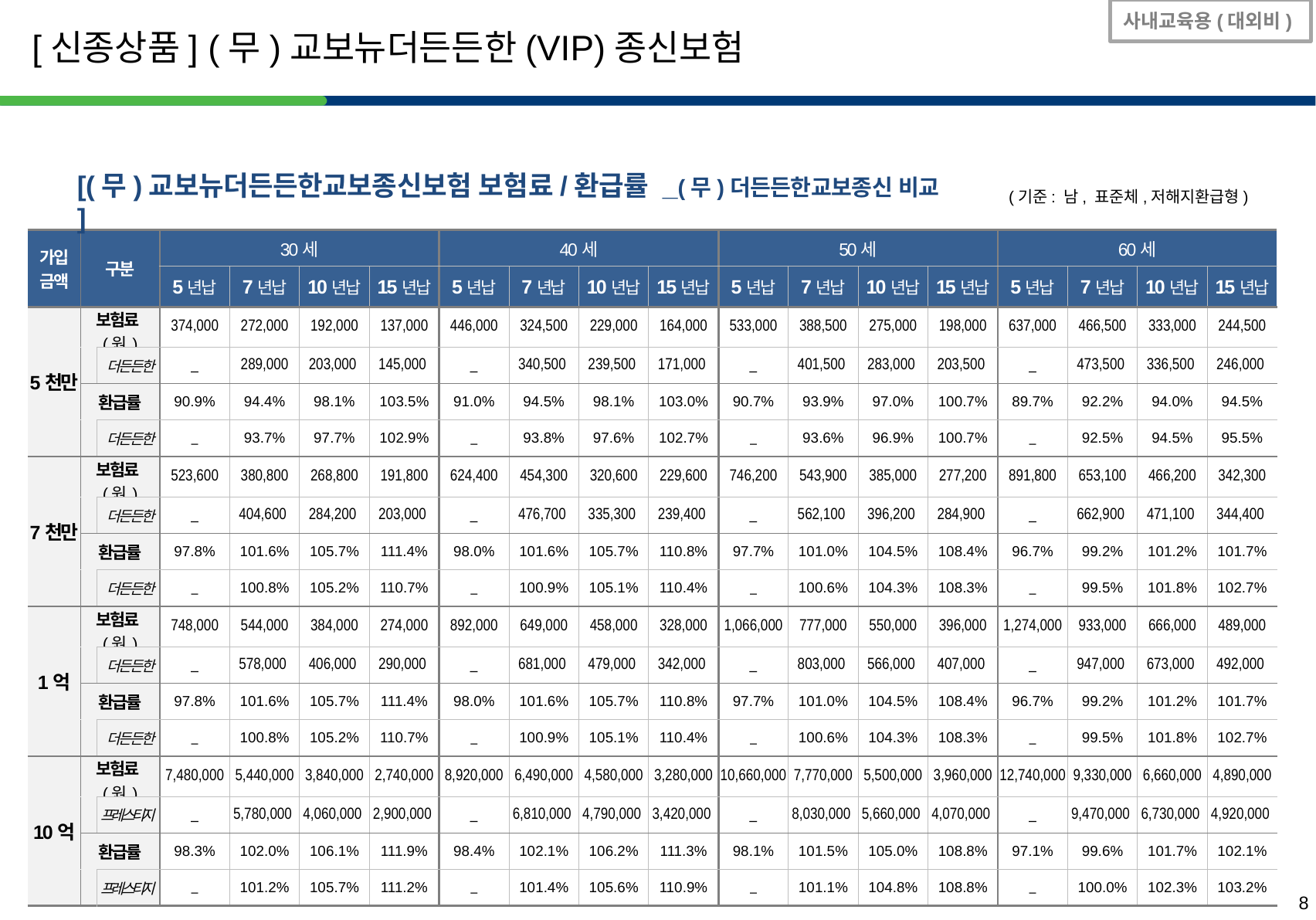

사내교육용(대외비)
[신종상품] (무)교보뉴더든든한(VIP)종신보험
[(무)교보뉴더든든한교보종신보험 보험료/환급률 _(무)더든든한교보종신 비교 ]
(기준: 남, 표준체,저해지환급형)
| 가입 금액 | 구분 |  | 30세 |  |  |  | 40세 |  |  |  | 50세 |  |  |  | 60세 |  |  |  |
| --- | --- | --- | --- | --- | --- | --- | --- | --- | --- | --- | --- | --- | --- | --- | --- | --- | --- | --- |
|  |  |  | 5년납 | 7년납 | 10년납 | 15년납 | 5년납 | 7년납 | 10년납 | 15년납 | 5년납 | 7년납 | 10년납 | 15년납 | 5년납 | 7년납 | 10년납 | 15년납 |
| 5천만 | 보험료(원) |  | 374,000 | 272,000 | 192,000 | 137,000 | 446,000 | 324,500 | 229,000 | 164,000 | 533,000 | 388,500 | 275,000 | 198,000 | 637,000 | 466,500 | 333,000 | 244,500 |
|  |  | 더든든한 | \_ | 289,000 | 203,000 | 145,000 | \_ | 340,500 | 239,500 | 171,000 | \_ | 401,500 | 283,000 | 203,500 | \_ | 473,500 | 336,500 | 246,000 |
|  | 환급률 |  | 90.9% | 94.4% | 98.1% | 103.5% | 91.0% | 94.5% | 98.1% | 103.0% | 90.7% | 93.9% | 97.0% | 100.7% | 89.7% | 92.2% | 94.0% | 94.5% |
|  |  | 더든든한 | \_ | 93.7% | 97.7% | 102.9% | \_ | 93.8% | 97.6% | 102.7% | \_ | 93.6% | 96.9% | 100.7% | \_ | 92.5% | 94.5% | 95.5% |
| 7천만 | 보험료(원) |  | 523,600 | 380,800 | 268,800 | 191,800 | 624,400 | 454,300 | 320,600 | 229,600 | 746,200 | 543,900 | 385,000 | 277,200 | 891,800 | 653,100 | 466,200 | 342,300 |
|  |  | 더든든한 | \_ | 404,600 | 284,200 | 203,000 | \_ | 476,700 | 335,300 | 239,400 | \_ | 562,100 | 396,200 | 284,900 | \_ | 662,900 | 471,100 | 344,400 |
|  | 환급률 |  | 97.8% | 101.6% | 105.7% | 111.4% | 98.0% | 101.6% | 105.7% | 110.8% | 97.7% | 101.0% | 104.5% | 108.4% | 96.7% | 99.2% | 101.2% | 101.7% |
|  |  | 더든든한 | \_ | 100.8% | 105.2% | 110.7% | \_ | 100.9% | 105.1% | 110.4% | \_ | 100.6% | 104.3% | 108.3% | \_ | 99.5% | 101.8% | 102.7% |
| 1억 | 보험료(원) |  | 748,000 | 544,000 | 384,000 | 274,000 | 892,000 | 649,000 | 458,000 | 328,000 | 1,066,000 | 777,000 | 550,000 | 396,000 | 1,274,000 | 933,000 | 666,000 | 489,000 |
|  |  | 더든든한 | \_ | 578,000 | 406,000 | 290,000 | \_ | 681,000 | 479,000 | 342,000 | \_ | 803,000 | 566,000 | 407,000 | \_ | 947,000 | 673,000 | 492,000 |
|  | 환급률 |  | 97.8% | 101.6% | 105.7% | 111.4% | 98.0% | 101.6% | 105.7% | 110.8% | 97.7% | 101.0% | 104.5% | 108.4% | 96.7% | 99.2% | 101.2% | 101.7% |
|  |  | 더든든한 | \_ | 100.8% | 105.2% | 110.7% | \_ | 100.9% | 105.1% | 110.4% | \_ | 100.6% | 104.3% | 108.3% | \_ | 99.5% | 101.8% | 102.7% |
| 10억 | 보험료(원) |  | 7,480,000 | 5,440,000 | 3,840,000 | 2,740,000 | 8,920,000 | 6,490,000 | 4,580,000 | 3,280,000 | 10,660,000 | 7,770,000 | 5,500,000 | 3,960,000 | 12,740,000 | 9,330,000 | 6,660,000 | 4,890,000 |
|  |  | 프레스티지 | \_ | 5,780,000 | 4,060,000 | 2,900,000 | \_ | 6,810,000 | 4,790,000 | 3,420,000 | \_ | 8,030,000 | 5,660,000 | 4,070,000 | \_ | 9,470,000 | 6,730,000 | 4,920,000 |
|  | 환급률 |  | 98.3% | 102.0% | 106.1% | 111.9% | 98.4% | 102.1% | 106.2% | 111.3% | 98.1% | 101.5% | 105.0% | 108.8% | 97.1% | 99.6% | 101.7% | 102.1% |
|  |  | 프레스티지 | \_ | 101.2% | 105.7% | 111.2% | \_ | 101.4% | 105.6% | 110.9% | \_ | 101.1% | 104.8% | 108.8% | \_ | 100.0% | 102.3% | 103.2% |